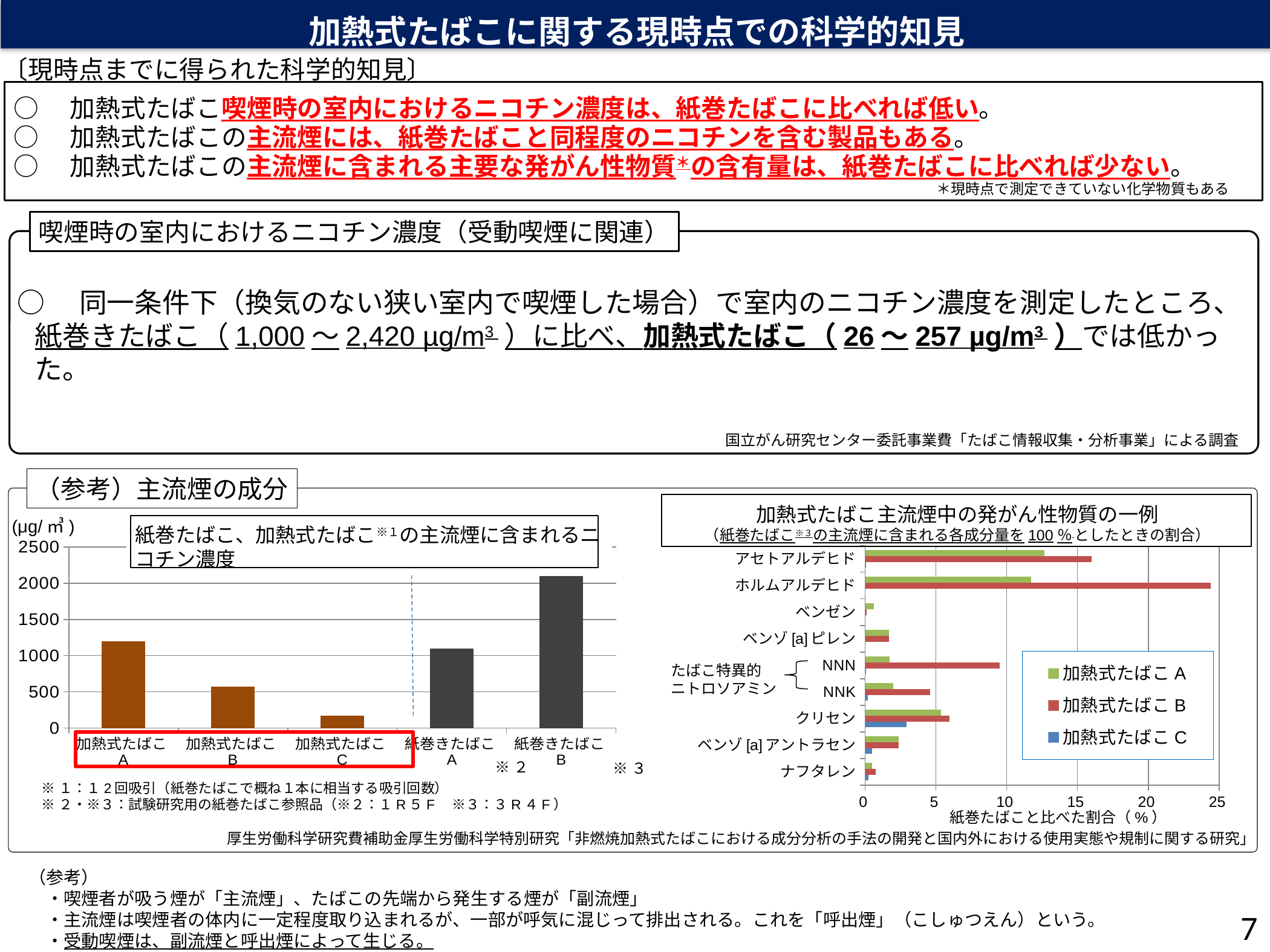

加熱式たばこに関する現時点での科学的知見
〔現時点までに得られた科学的知見〕

○　加熱式たばこ喫煙時の室内におけるニコチン濃度は、紙巻たばこに比べれば低い。
○　加熱式たばこの主流煙には、紙巻たばこと同程度のニコチンを含む製品もある。
○　加熱式たばこの主流煙に含まれる主要な発がん性物質＊の含有量は、紙巻たばこに比べれば少ない。
＊現時点で測定できていない化学物質もある
喫煙時の室内におけるニコチン濃度（受動喫煙に関連）

○　同一条件下（換気のない狭い室内で喫煙した場合）で室内のニコチン濃度を測定したところ、紙巻きたばこ（1,000～2,420 µg/m3 ）に比べ、加熱式たばこ（26～257 µg/m3 ）では低かった。
国立がん研究センター委託事業費「たばこ情報収集・分析事業」による調査
（参考）主流煙の成分

加熱式たばこ主流煙中の発がん性物質の一例
（紙巻たばこ※３の主流煙に含まれる各成分量を100％ としたときの割合）
(μg/㎥)

紙巻たばこ、加熱式たばこ※１の主流煙に含まれるニコチン濃度

### Chart

| Category | 主流煙のニコチン濃度（µg/㎥） |
|---|---|
| 加熱式たばこA | 1200.0 |
| 加熱式たばこB | 570.0 |
| 加熱式たばこC | 170.0 |
| 紙巻きたばこA | 1100.0 |
| 紙巻きたばこB | 2100.0 |

### Chart

| Category | 加熱式たばこC | 加熱式たばこB | 加熱式たばこA |
|---|---|---|---|
| ナフタレン | 0.248966318234611 | 0.731707317073171 | 0.479094076655052 |
| ベンゾ[a]アントラセン | 0.484848484848485 | 2.371541501976285 | 2.371541501976285 |
| クリセン | 2.92063492063492 | 5.952380952380951 | 5.357142857142856 |
| NNK | 0.18615548455804 | 4.592651757188496 | 1.996805111821086 |
| NNN | 0.019714989821065 | 9.482481517197044 | 1.735776277724204 |
| ベンゾ[a]ピレン | 0.0 | 1.694915254237288 | 1.694915254237288 |
| ベンゼン | 0.0 | 0.109090909090909 | 0.6 |
| ホルムアルデヒド | 0.0 | 24.39024390243902 | 11.70731707317073 |
| アセトアルデヒド | 0.0417066666666667 | 16.0 | 12.66666666666667 |
たばこ特異的
ニトロソアミン

※２
※３
※１：１2回吸引（紙巻たばこで概ね１本に相当する吸引回数）
※２・※３：試験研究用の紙巻たばこ参照品（※２：１R５F　※３：３R４F）
紙巻たばこと比べた割合（%）
厚生労働科学研究費補助金厚生労働科学特別研究「非燃焼加熱式たばこにおける成分分析の手法の開発と国内外における使用実態や規制に関する研究」
（参考）
　・喫煙者が吸う煙が「主流煙」、たばこの先端から発生する煙が「副流煙」
　・主流煙は喫煙者の体内に一定程度取り込まれるが、一部が呼気に混じって排出される。これを「呼出煙」（こしゅつえん）という。
　・受動喫煙は、副流煙と呼出煙によって生じる。
7